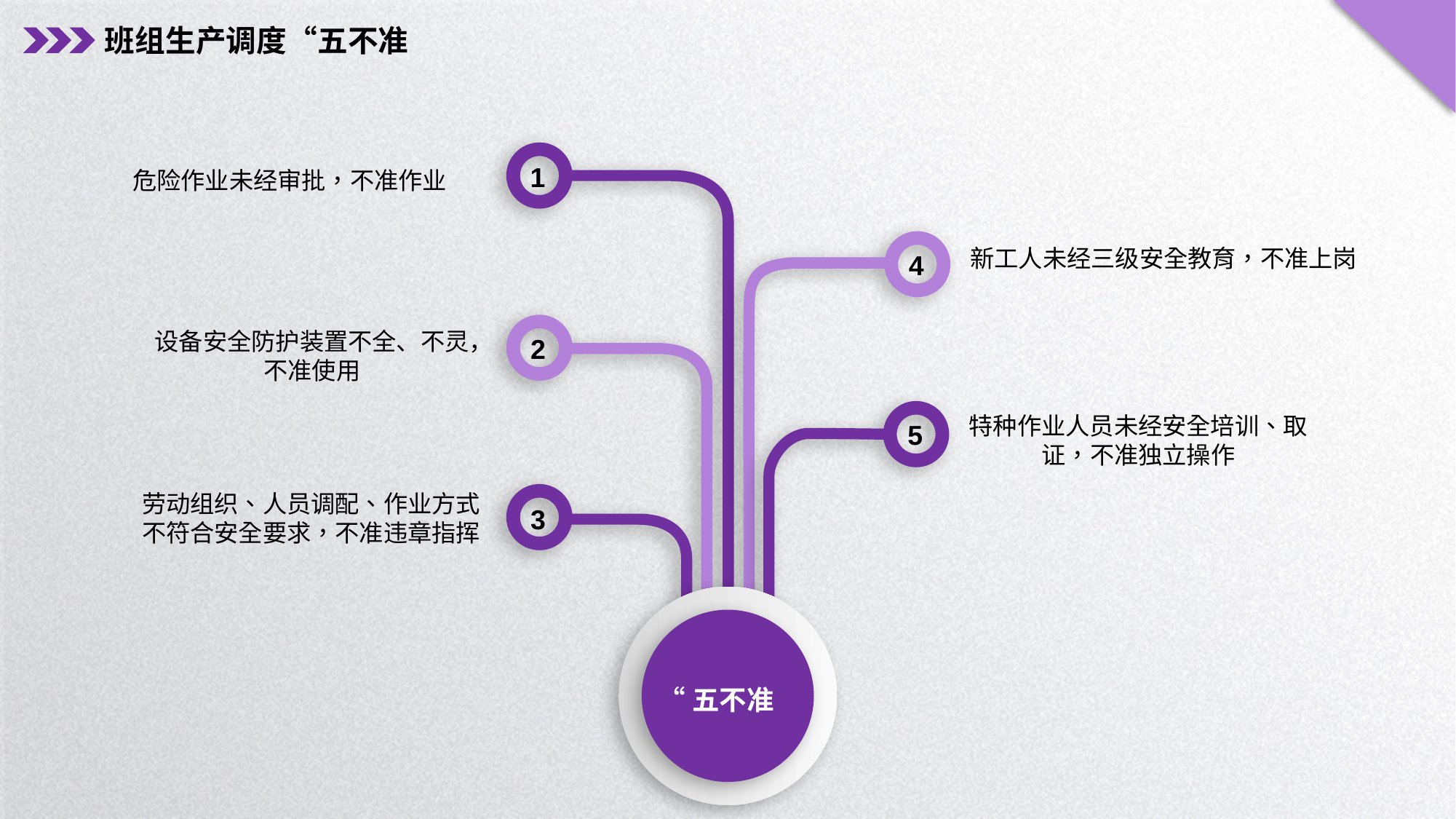

班组生产调度“五不准

危险作业未经审批，不准作业
1
新工人未经三级安全教育，不准上岗

4

2
设备安全防护装置不全、不灵，不准使用

特种作业人员未经安全培训、取证，不准独立操作
5
劳动组织、人员调配、作业方式不符合安全要求，不准违章指挥

3

“五不准